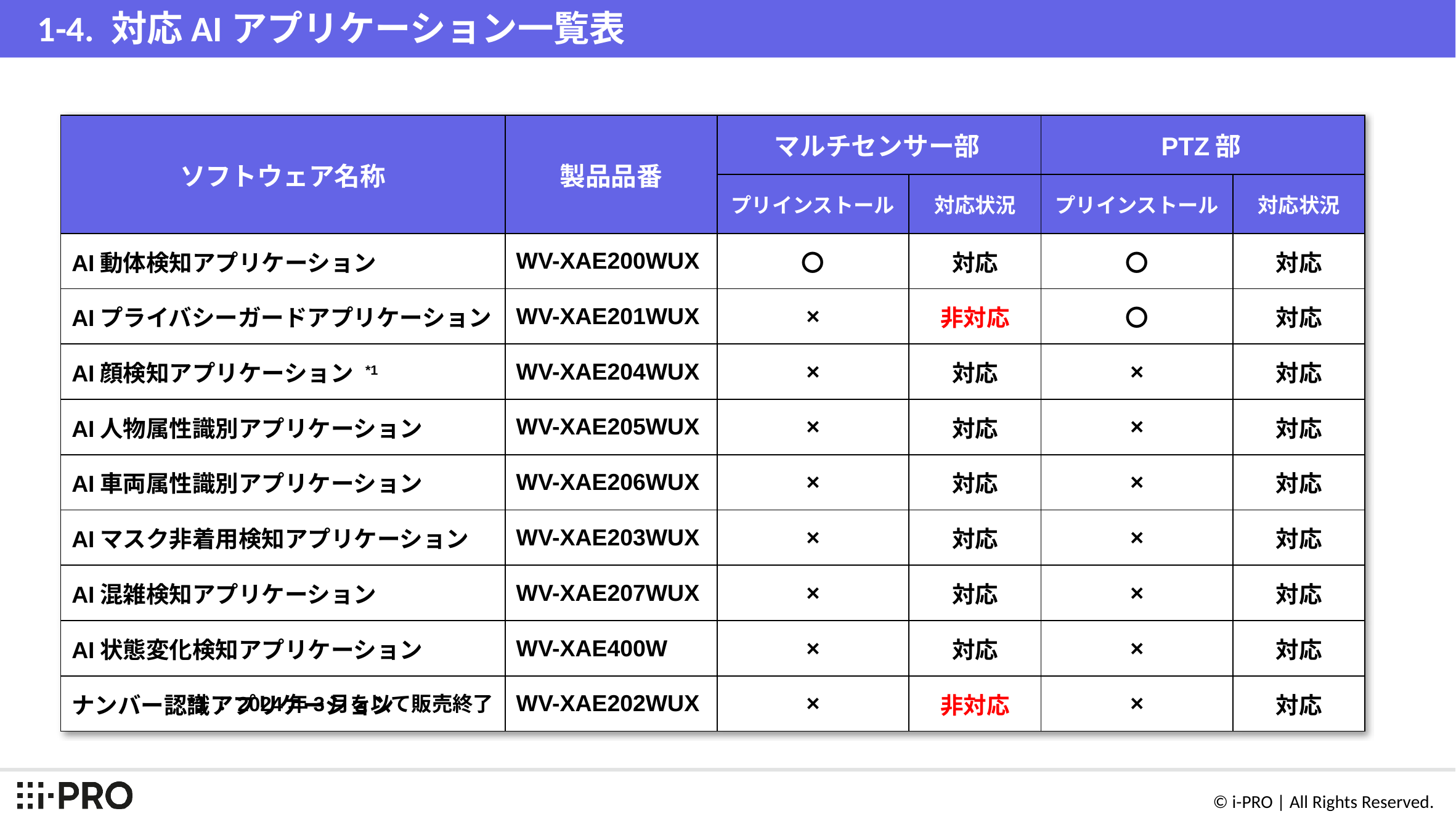

# 1-4. 対応AIアプリケーション一覧表
| ソフトウェア名称 | 製品品番 | マルチセンサー部 |  | PTZ部 |  |
| --- | --- | --- | --- | --- | --- |
| ソフトウェア名称 | 製品品番 | プリインストール | 対応状況 | プリインストール | 対応状況 |
| AI動体検知アプリケーション | WV-XAE200WUX | 〇 | 対応 | 〇 | 対応 |
| AIプライバシーガードアプリケーション | WV-XAE201WUX | × | 非対応 | 〇 | 対応 |
| AI顔検知アプリケーション \*1 | WV-XAE204WUX | × | 対応 | × | 対応 |
| AI人物属性識別アプリケーション | WV-XAE205WUX | × | 対応 | × | 対応 |
| AI車両属性識別アプリケーション | WV-XAE206WUX | × | 対応 | × | 対応 |
| AIマスク非着用検知アプリケーション | WV-XAE203WUX | × | 対応 | × | 対応 |
| AI混雑検知アプリケーション | WV-XAE207WUX | × | 対応 | × | 対応 |
| AI状態変化検知アプリケーション | WV-XAE400W | × | 対応 | × | 対応 |
| ナンバー認識アプリケーション | WV-XAE202WUX | × | 非対応 | × | 対応 |
*1：2024年3月を以て販売終了